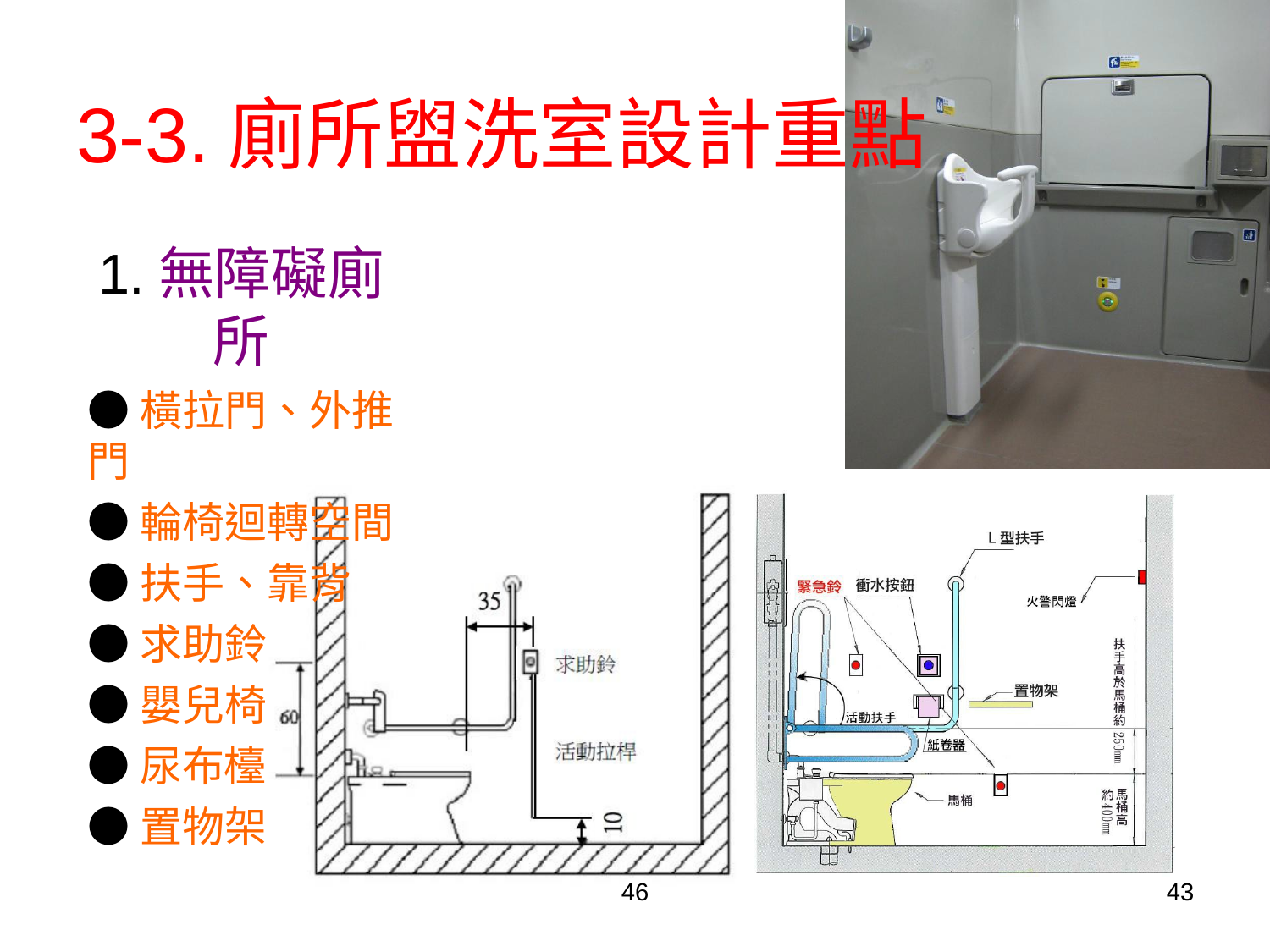

# 3-3.廁所盥洗室設計重點
1.無障礙廁所
●橫拉門、外推門
●輪椅迴轉空間
●扶手、靠背
●求助鈴
●嬰兒椅
●尿布檯
●置物架

46
43